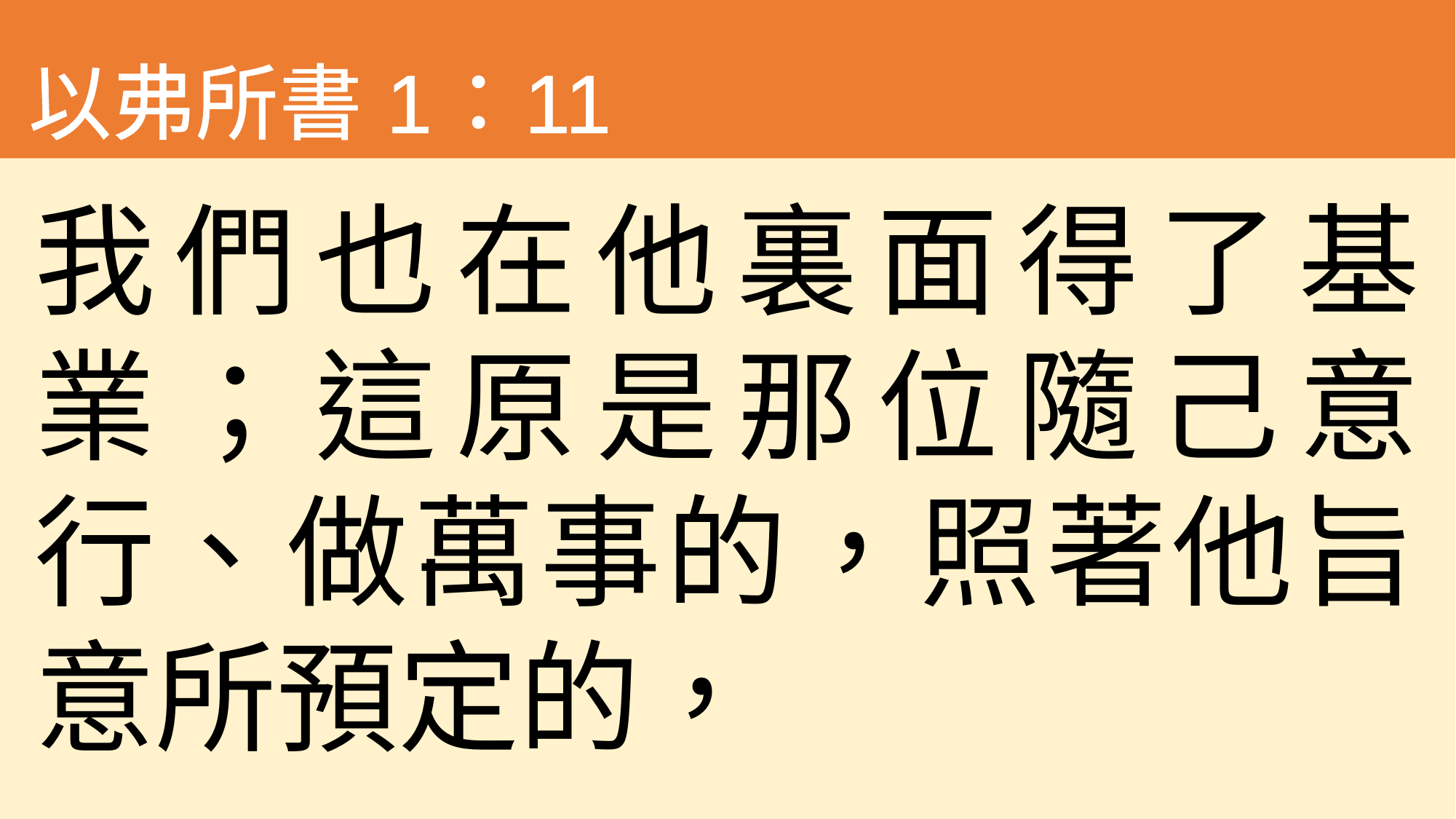

以弗所書 1：11

我們也在他裏面得了基業；這原是那位隨己意行、做萬事的，照著他旨意所預定的，